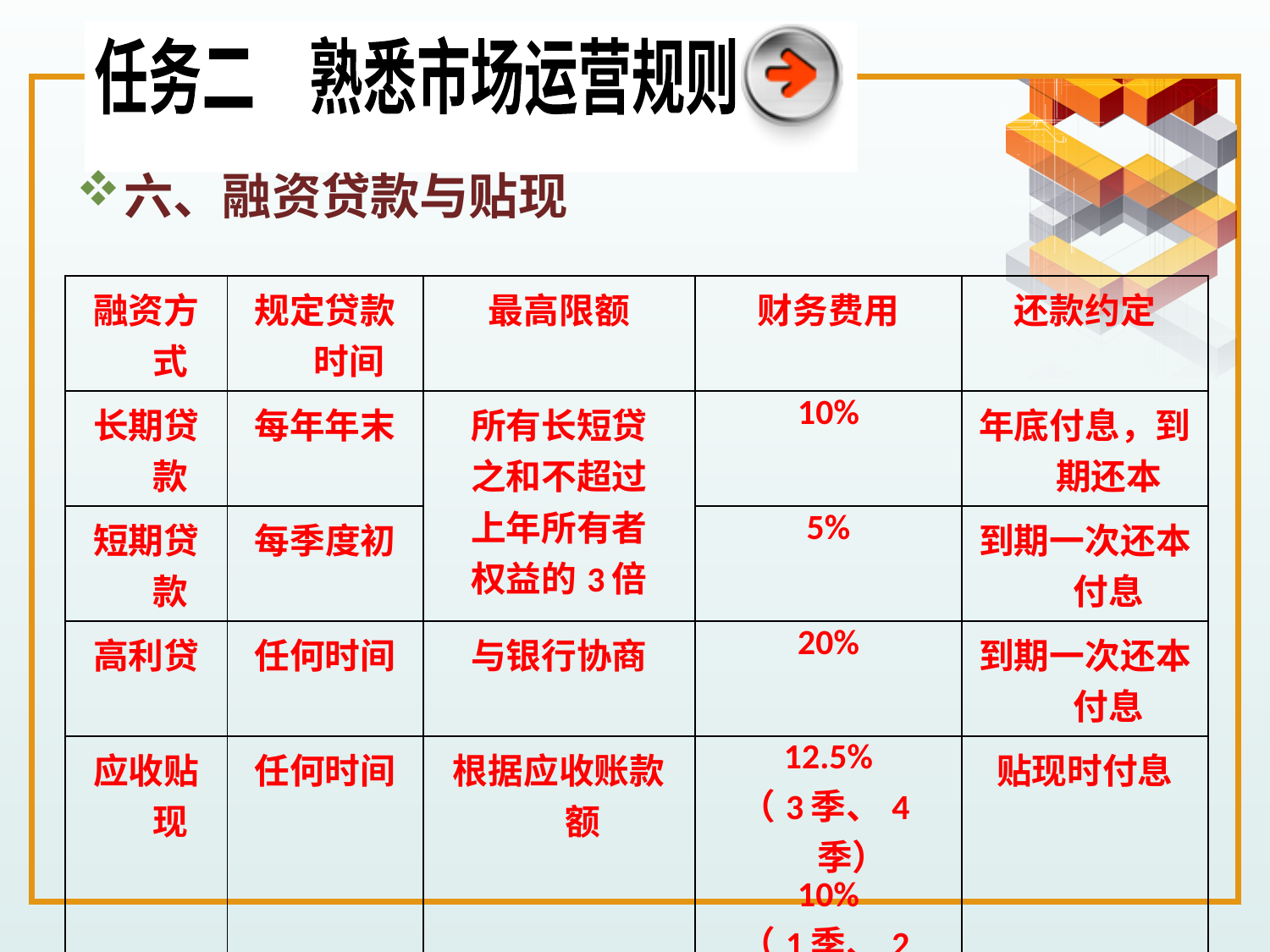

任务二　熟悉市场运营规则
六、融资贷款与贴现
| 融资方式 | 规定贷款时间 | 最高限额 | 财务费用 | 还款约定 |
| --- | --- | --- | --- | --- |
| 长期贷款 | 每年年末 | 所有长短贷 之和不超过 上年所有者 权益的3倍 | 10% | 年底付息，到期还本 |
| 短期贷款 | 每季度初 |  | 5% | 到期一次还本付息 |
| 高利贷 | 任何时间 | 与银行协商 | 20% | 到期一次还本付息 |
| 应收贴现 | 任何时间 | 根据应收账款额 | 12.5% （3季、4季） 10% （1季、2季） | 贴现时付息 |